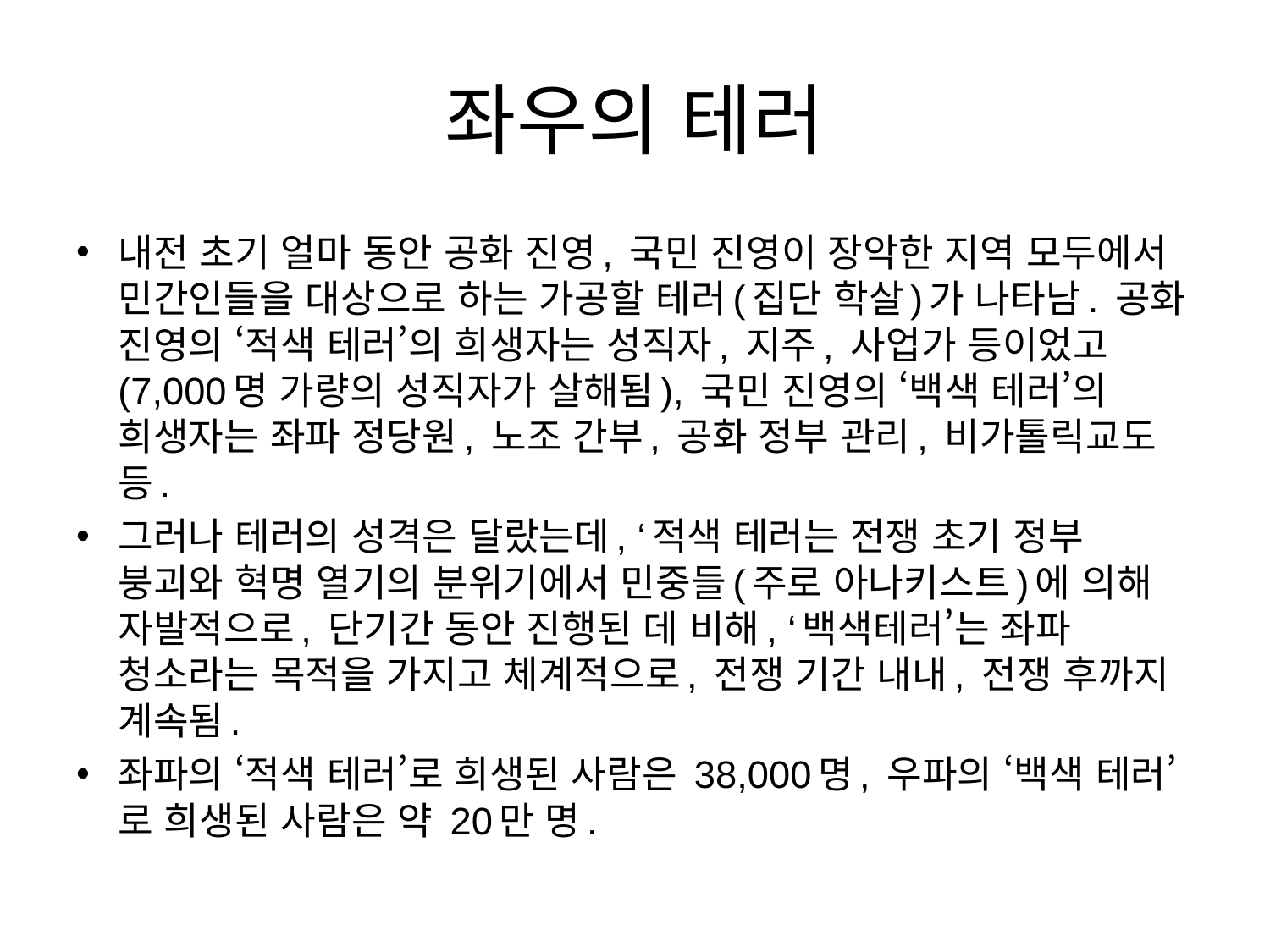

# 좌우의 테러
내전 초기 얼마 동안 공화 진영, 국민 진영이 장악한 지역 모두에서 민간인들을 대상으로 하는 가공할 테러(집단 학살)가 나타남. 공화 진영의 ‘적색 테러’의 희생자는 성직자, 지주, 사업가 등이었고(7,000명 가량의 성직자가 살해됨), 국민 진영의 ‘백색 테러’의 희생자는 좌파 정당원, 노조 간부, 공화 정부 관리, 비가톨릭교도 등.
그러나 테러의 성격은 달랐는데, ‘적색 테러는 전쟁 초기 정부 붕괴와 혁명 열기의 분위기에서 민중들(주로 아나키스트)에 의해 자발적으로, 단기간 동안 진행된 데 비해, ‘백색테러’는 좌파 청소라는 목적을 가지고 체계적으로, 전쟁 기간 내내, 전쟁 후까지 계속됨.
좌파의 ‘적색 테러’로 희생된 사람은 38,000명, 우파의 ‘백색 테러’로 희생된 사람은 약 20만 명.